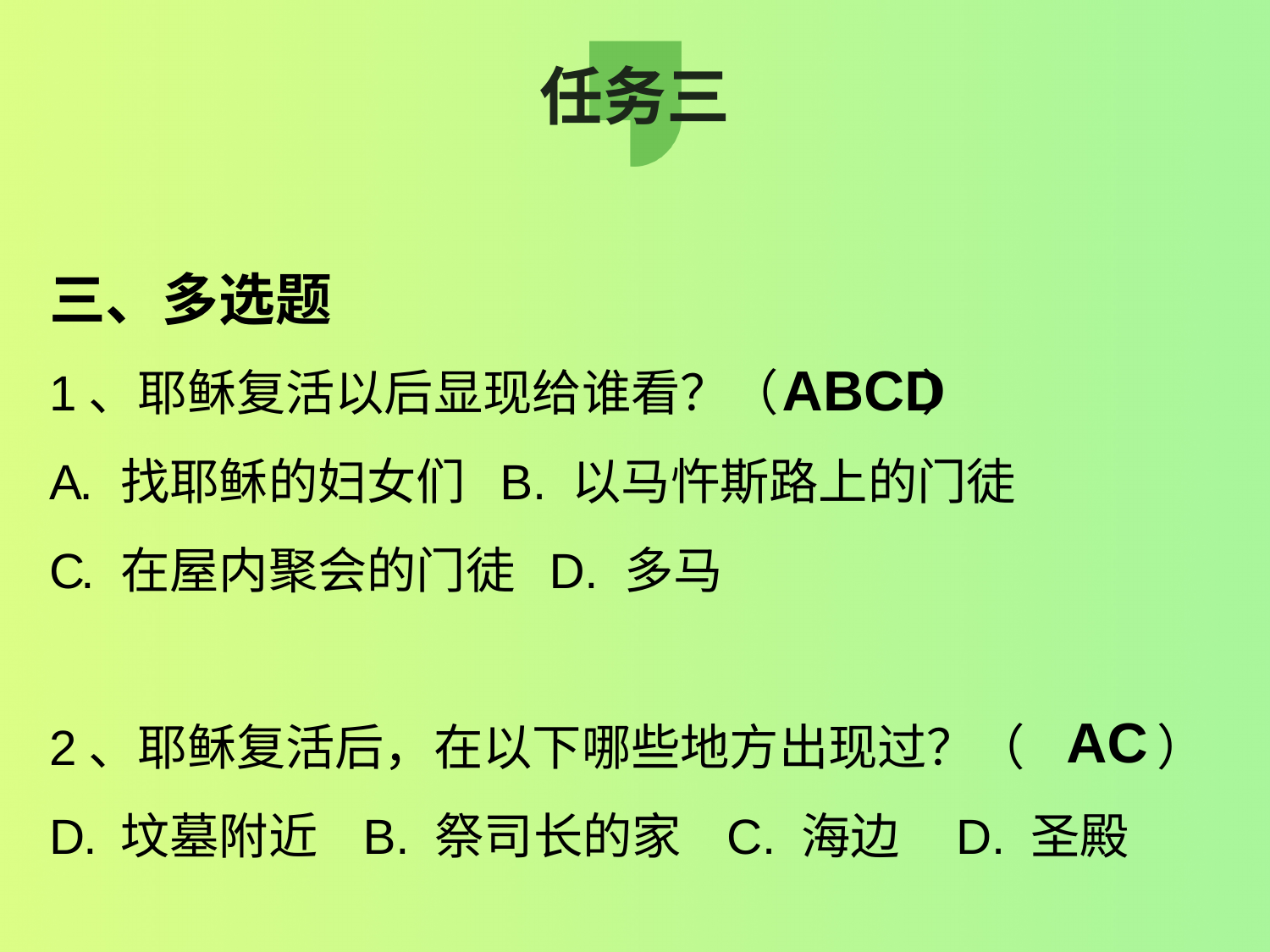

# 任务三
三、多选题
1、耶稣复活以后显现给谁看？（             ）
找耶稣的妇女们  B. 以马忤斯路上的门徒
在屋内聚会的门徒  D. 多马

2、耶稣复活后，在以下哪些地方出现过？（            ）
坟墓附近   B. 祭司长的家   C. 海边    D. 圣殿
ABCD
AC